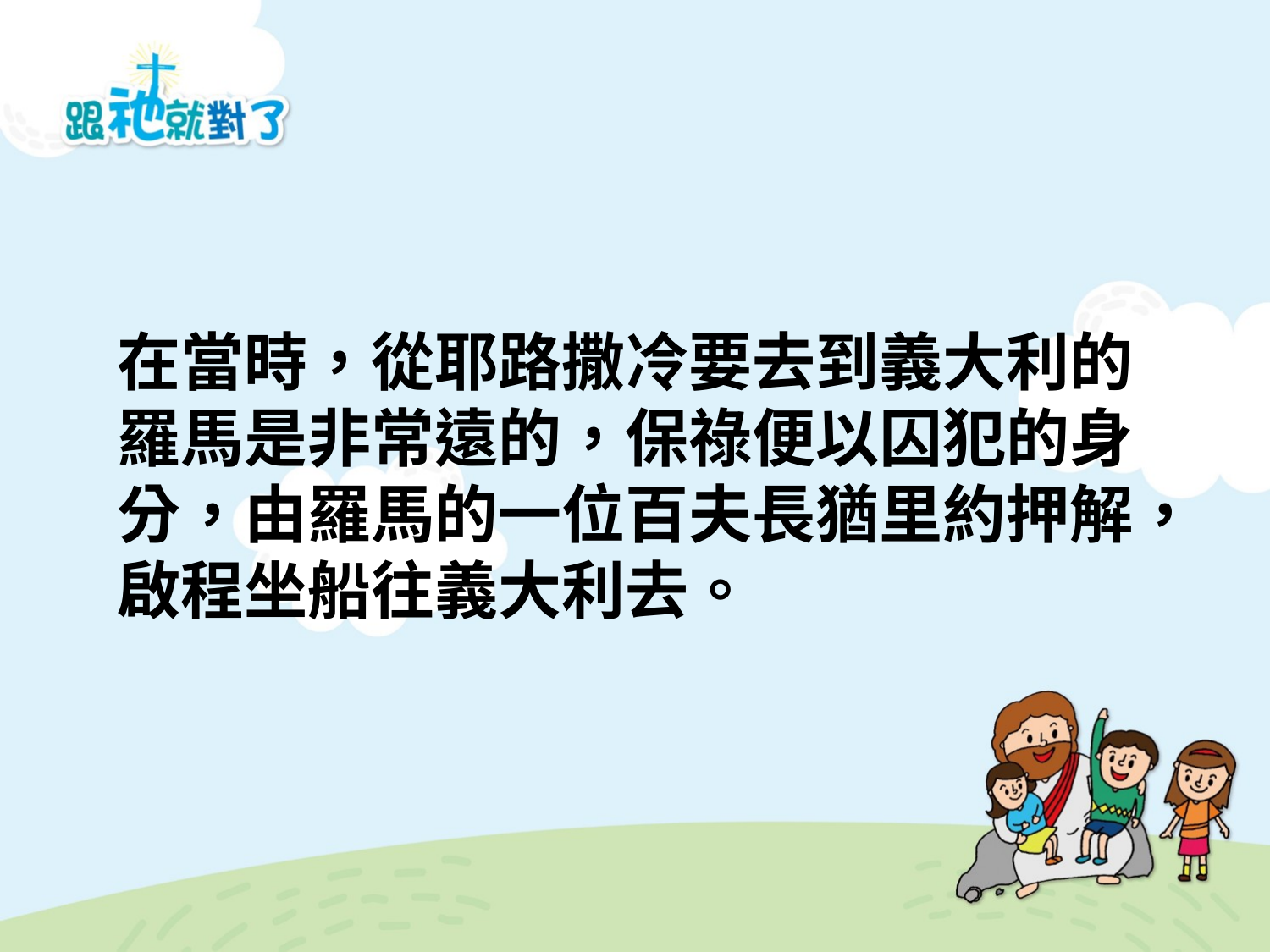

在當時，從耶路撒冷要去到義大利的羅馬是非常遠的，保祿便以囚犯的身分，由羅馬的一位百夫長猶里約押解，啟程坐船往義大利去。